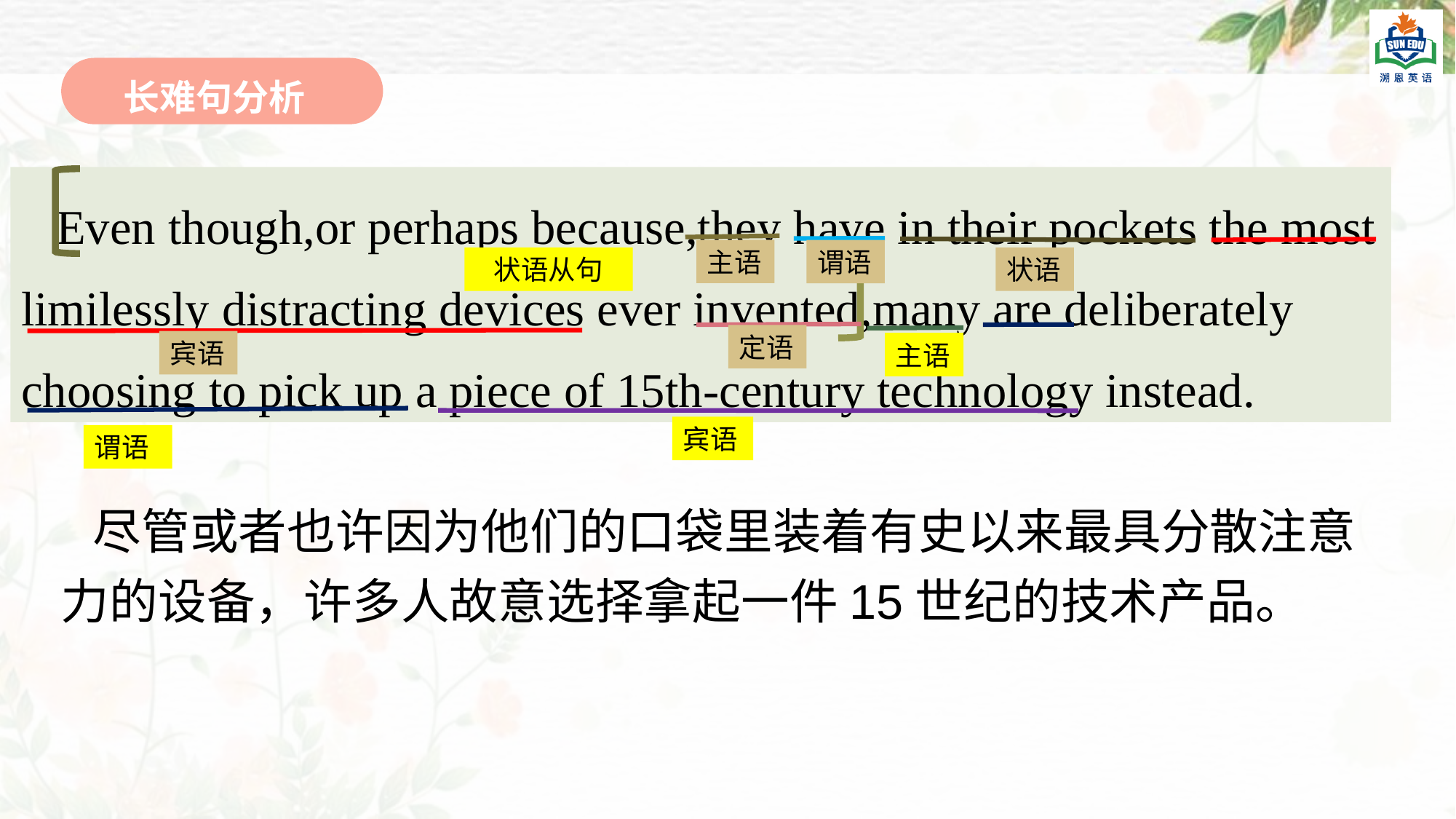

#

长难句分析

Even though,or perhaps because,they have in their pockets the most limilessly distracting devices ever invented,many are deliberately choosing to pick up a piece of 15th-century technology instead.

主语
谓语
状语从句
状语

定语
宾语
主语
宾语
谓语
尽管或者也许因为他们的口袋里装着有史以来最具分散注意力的设备，许多人故意选择拿起一件15世纪的技术产品。